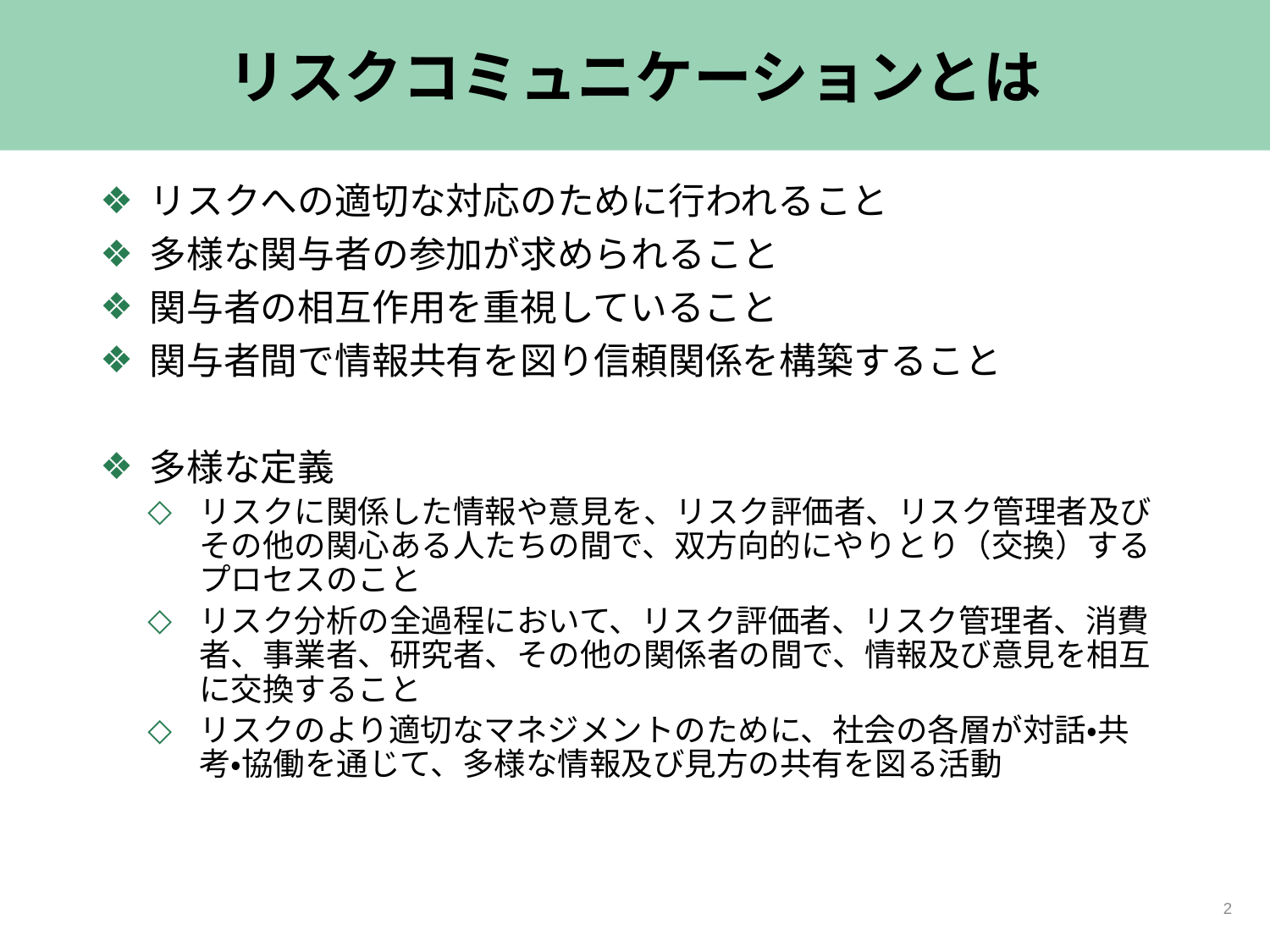

# リスクコミュニケーションとは
リスクへの適切な対応のために行われること
多様な関与者の参加が求められること
関与者の相互作用を重視していること
関与者間で情報共有を図り信頼関係を構築すること

多様な定義
リスクに関係した情報や意見を、リスク評価者、リスク管理者及びその他の関心ある人たちの間で、双方向的にやりとり（交換）するプロセスのこと
リスク分析の全過程において、リスク評価者、リスク管理者、消費者、事業者、研究者、その他の関係者の間で、情報及び意見を相互に交換すること
リスクのより適切なマネジメントのために、社会の各層が対話・共考・協働を通じて、多様な情報及び見方の共有を図る活動
2